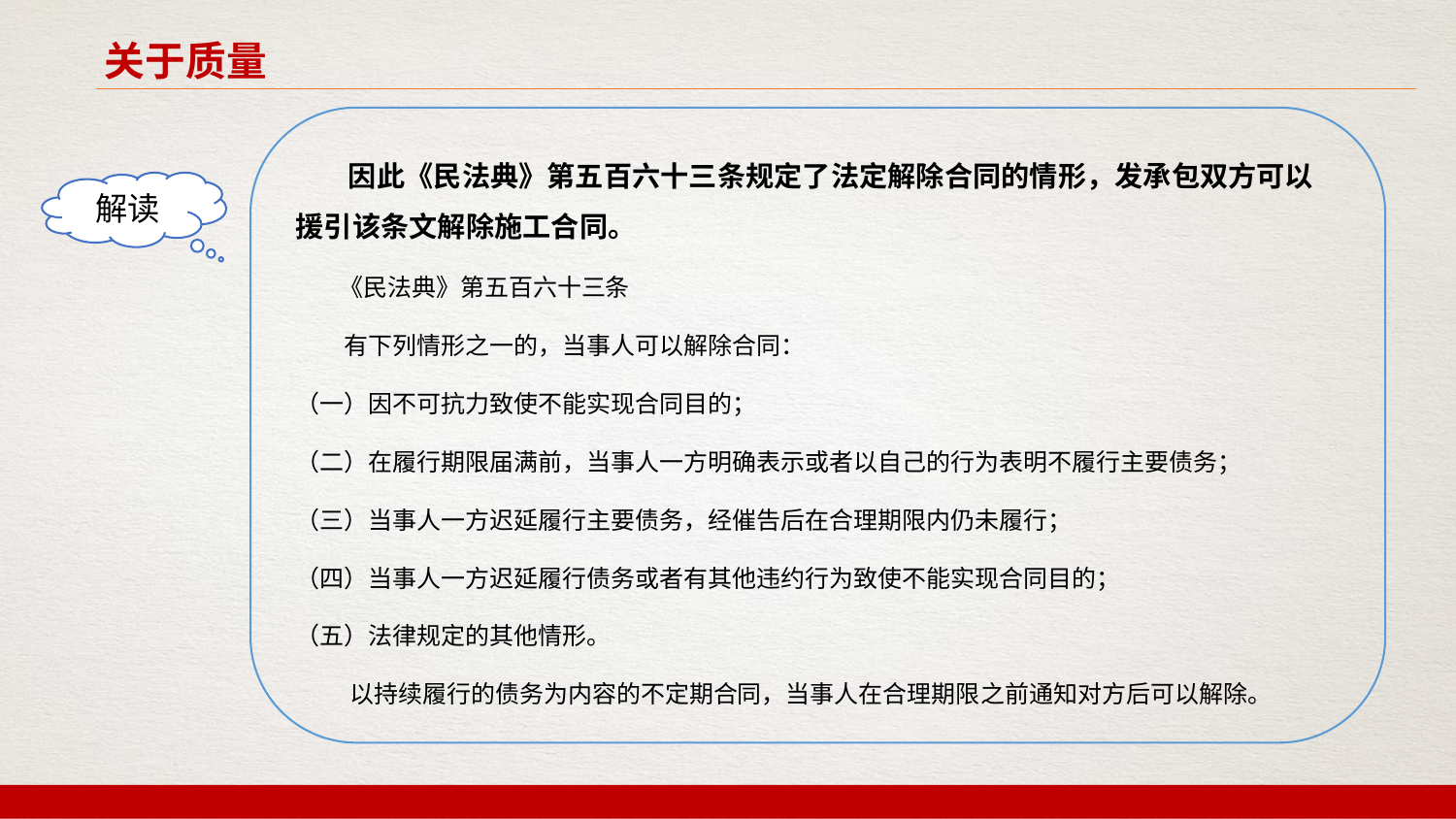

关于质量
       因此《民法典》第五百六十三条规定了法定解除合同的情形，发承包双方可以援引该条文解除施工合同。
       《民法典》第五百六十三条
        有下列情形之一的，当事人可以解除合同：
（一）因不可抗力致使不能实现合同目的；
（二）在履行期限届满前，当事人一方明确表示或者以自己的行为表明不履行主要债务；
（三）当事人一方迟延履行主要债务，经催告后在合理期限内仍未履行；
（四）当事人一方迟延履行债务或者有其他违约行为致使不能实现合同目的；
（五）法律规定的其他情形。
         以持续履行的债务为内容的不定期合同，当事人在合理期限之前通知对方后可以解除。
解读